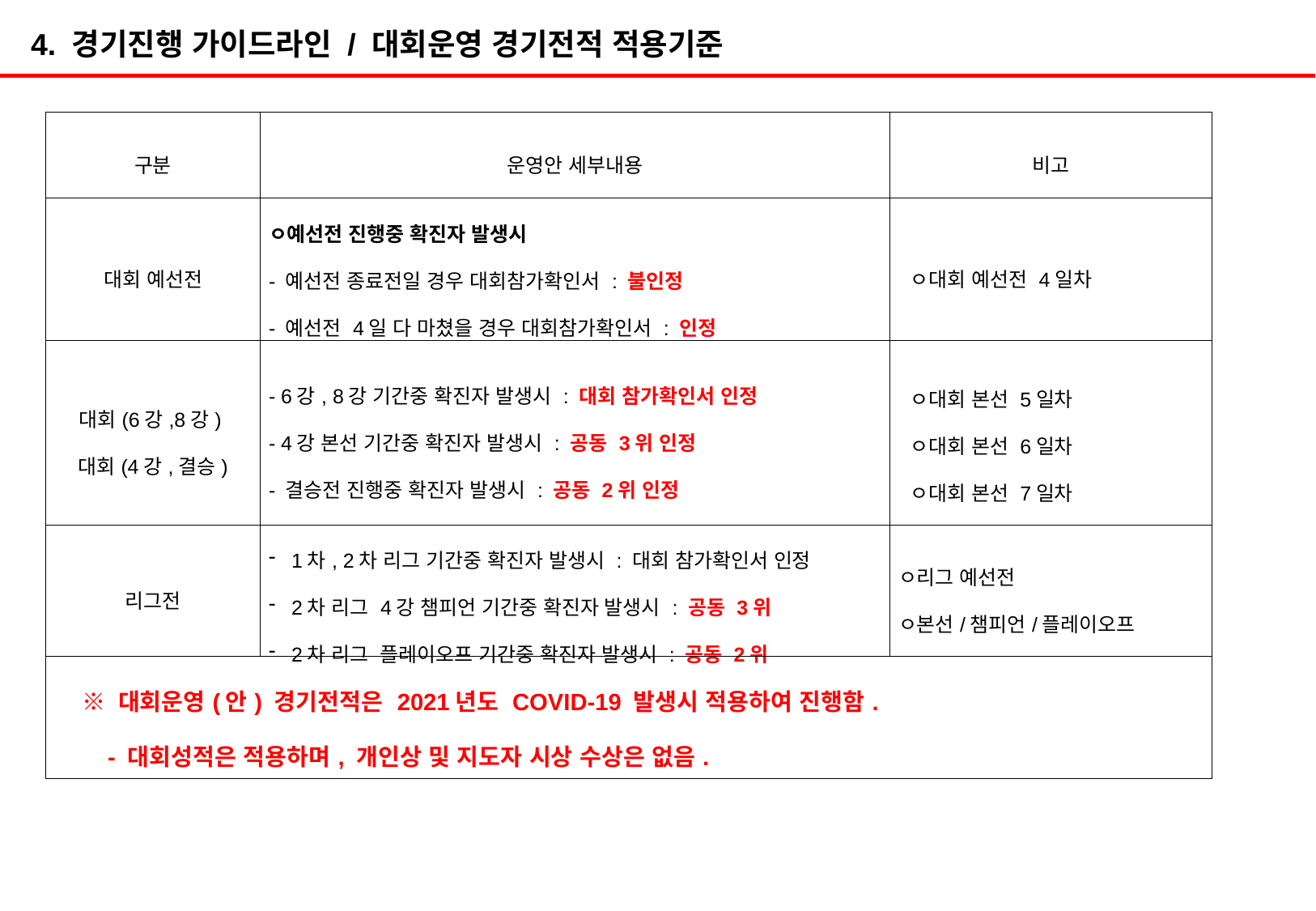

4. 경기진행 가이드라인 / 대회운영 경기전적 적용기준

| 구분 | 운영안 세부내용 | 비고 |
| --- | --- | --- |
| 대회 예선전 | ㅇ예선전 진행중 확진자 발생시 - 예선전 종료전일 경우 대회참가확인서 : 불인정 - 예선전 4일 다 마쳤을 경우 대회참가확인서 : 인정 | ㅇ대회 예선전 4일차 |
| 대회(6강,8강) 대회(4강,결승) | - 6강, 8강 기간중 확진자 발생시 : 대회 참가확인서 인정 - 4강 본선 기간중 확진자 발생시 : 공동 3위 인정 - 결승전 진행중 확진자 발생시 : 공동 2위 인정 | ㅇ대회 본선 5일차 ㅇ대회 본선 6일차 ㅇ대회 본선 7일차 |
| 리그전 | 1차, 2차 리그 기간중 확진자 발생시 : 대회 참가확인서 인정 2차 리그 4강 챔피언 기간중 확진자 발생시 : 공동 3위 2차 리그 플레이오프 기간중 확진자 발생시 : 공동 2위 | ㅇ리그 예선전 ㅇ본선/챔피언/플레이오프 |
| ※ 대회운영(안) 경기전적은 2021년도 COVID-19 발생시 적용하여 진행함. - 대회성적은 적용하며, 개인상 및 지도자 시상 수상은 없음. |  |  |